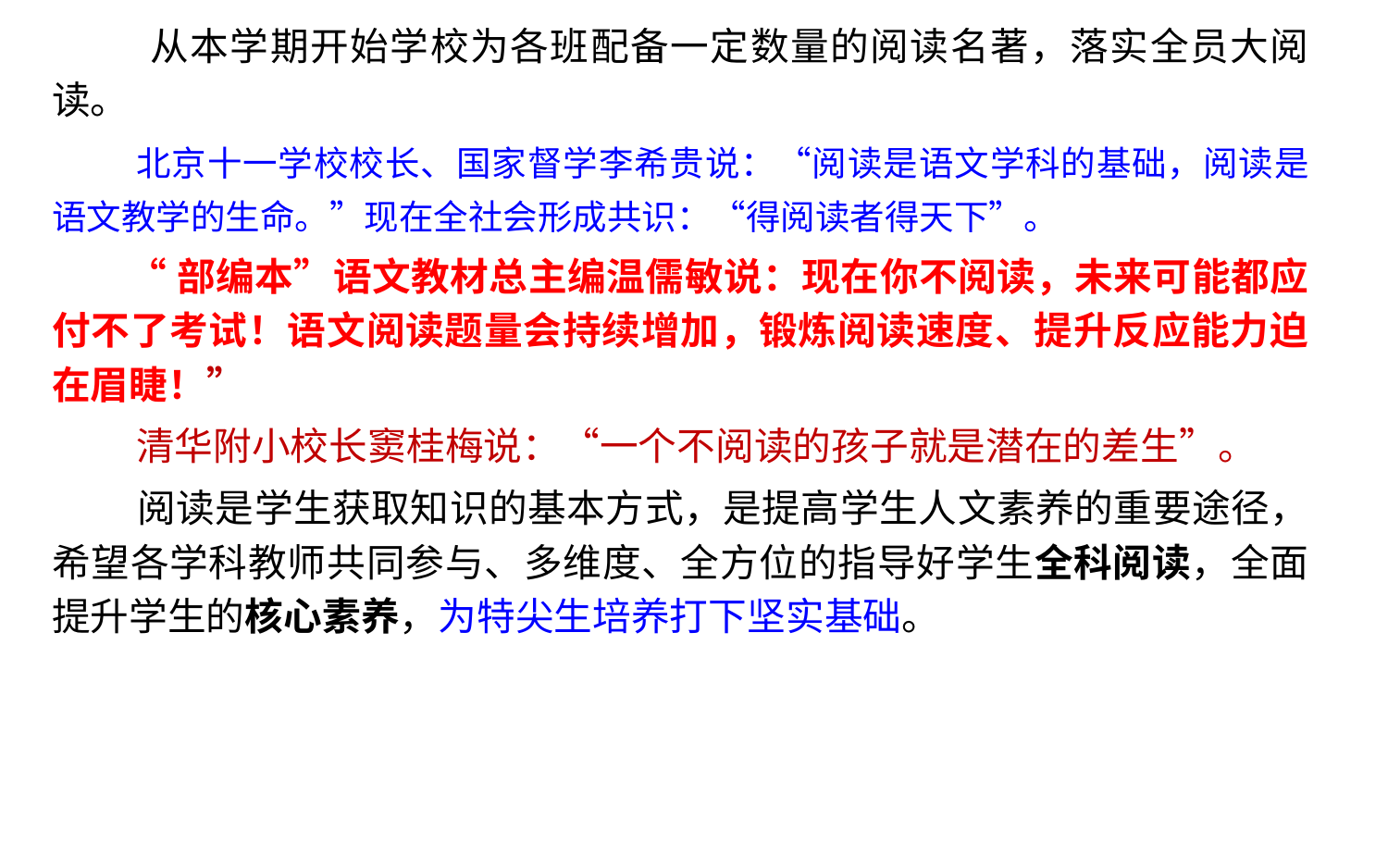

从本学期开始学校为各班配备一定数量的阅读名著，落实全员大阅读。
  北京十一学校校长、国家督学李希贵说：“阅读是语文学科的基础，阅读是语文教学的生命。”现在全社会形成共识：“得阅读者得天下”。
  “部编本”语文教材总主编温儒敏说：现在你不阅读，未来可能都应付不了考试！语文阅读题量会持续增加，锻炼阅读速度、提升反应能力迫在眉睫！”
  清华附小校长窦桂梅说：“一个不阅读的孩子就是潜在的差生”。
  阅读是学生获取知识的基本方式，是提高学生人文素养的重要途径，希望各学科教师共同参与、多维度、全方位的指导好学生全科阅读，全面提升学生的核心素养，为特尖生培养打下坚实基础。